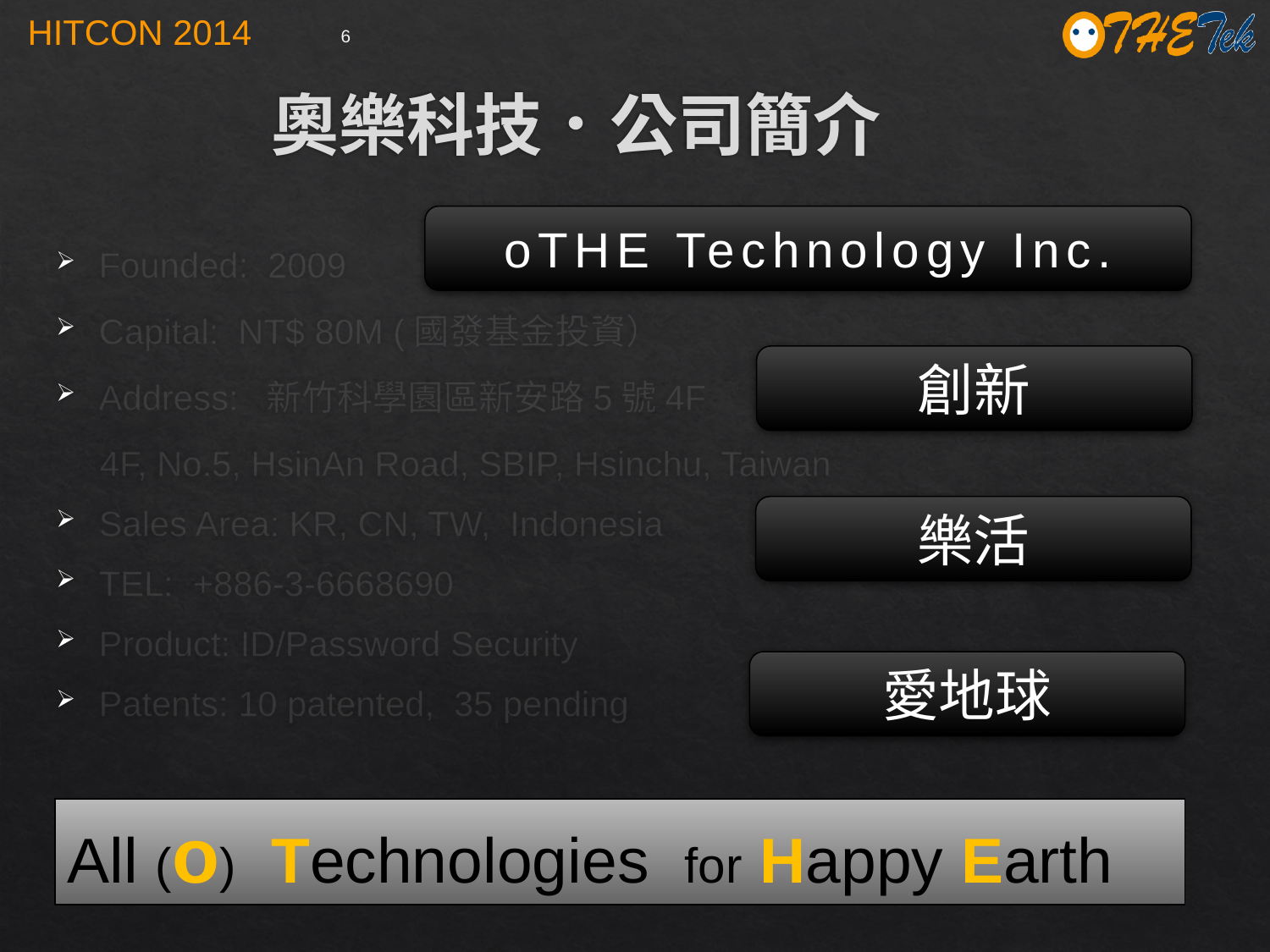

6
# 奧樂科技．公司簡介
oTHE Technology Inc.
創新
樂活
愛地球
Founded:  2009
Capital:  NT$ 80M (國發基金投資）
Address:  新竹科學園區新安路5號4F
     4F, No.5, HsinAn Road, SBIP, Hsinchu, Taiwan
Sales Area: KR, CN, TW,  Indonesia
TEL:  +886-3-6668690
Product: ID/Password Security
Patents: 10 patented,  35 pending
All (o)  Technologies  for Happy Earth